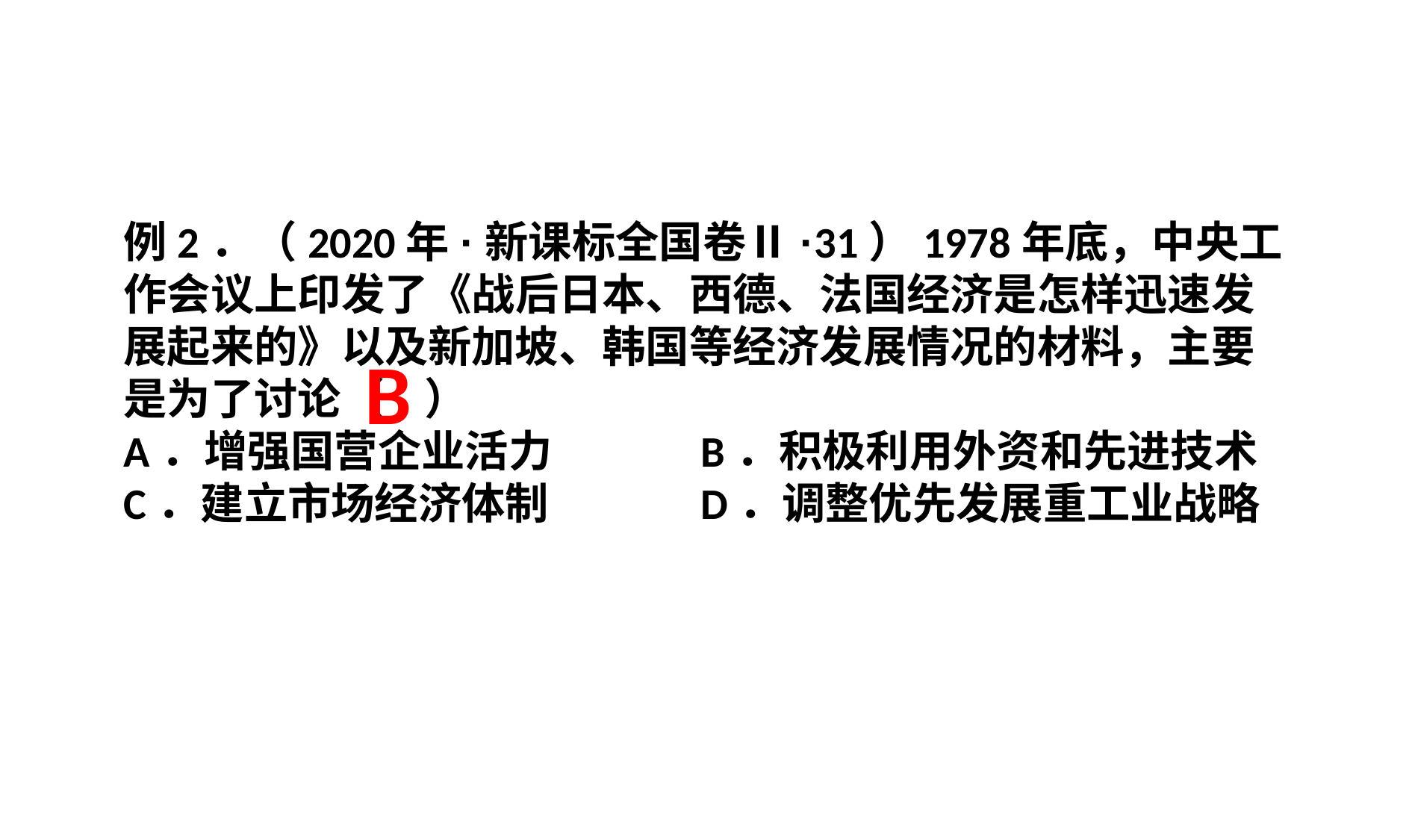

例2．（2020年·新课标全国卷Ⅱ·31）1978年底，中央工作会议上印发了《战后日本、西德、法国经济是怎样迅速发展起来的》以及新加坡、韩国等经济发展情况的材料，主要是为了讨论（    ）A．增强国营企业活力	            B．积极利用外资和先进技术
C．建立市场经济体制	            D．调整优先发展重工业战略
B